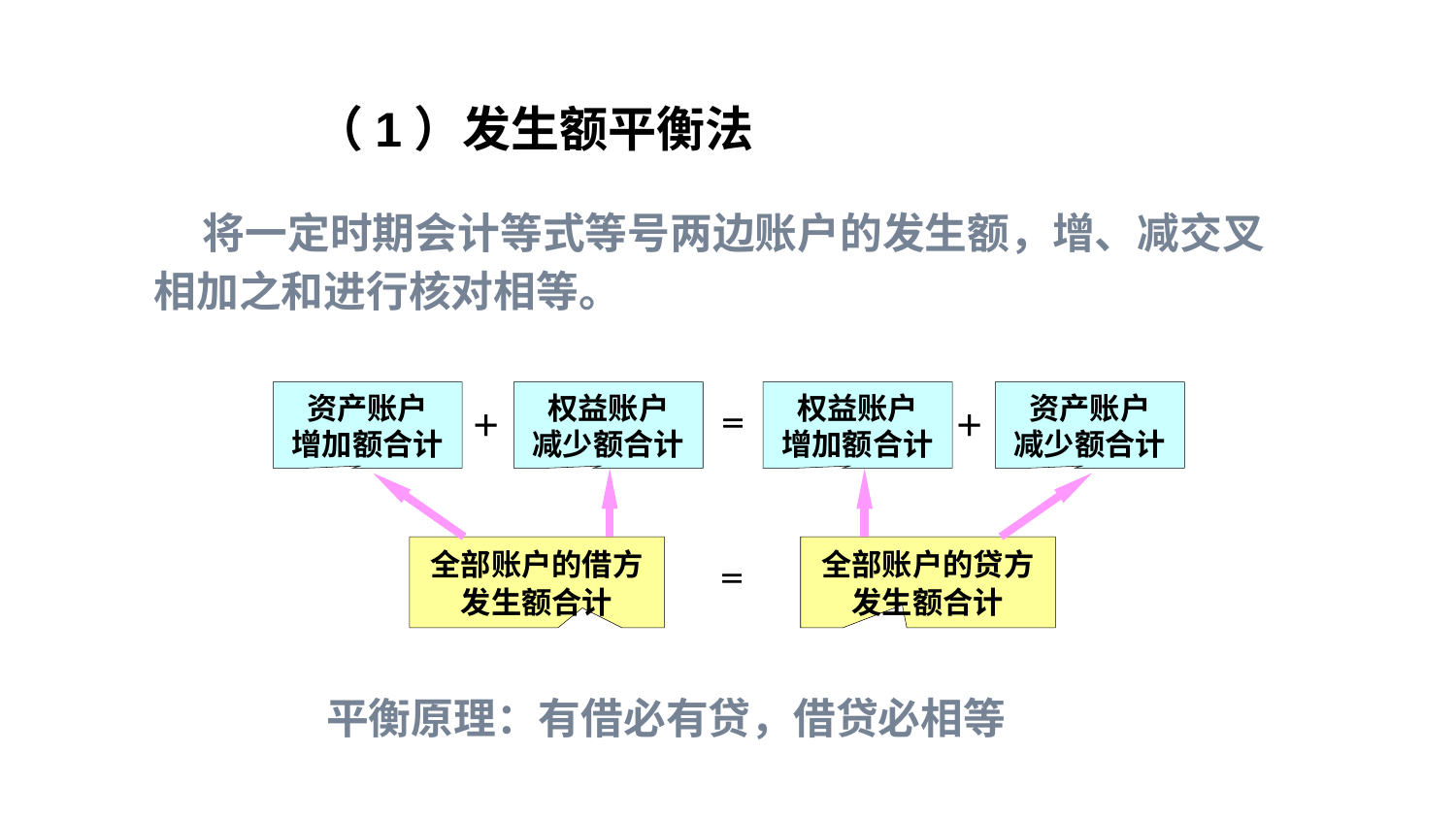

# （1）发生额平衡法
    将一定时期会计等式等号两边账户的发生额，增、减交叉相加之和进行核对相等。
资产账户
增加额合计
权益账户
减少额合计
权益账户
增加额合计
资产账户
减少额合计
＋
＝
＋

全部账户的借方发生额合计
全部账户的贷方发生额合计
＝
平衡原理：有借必有贷，借贷必相等